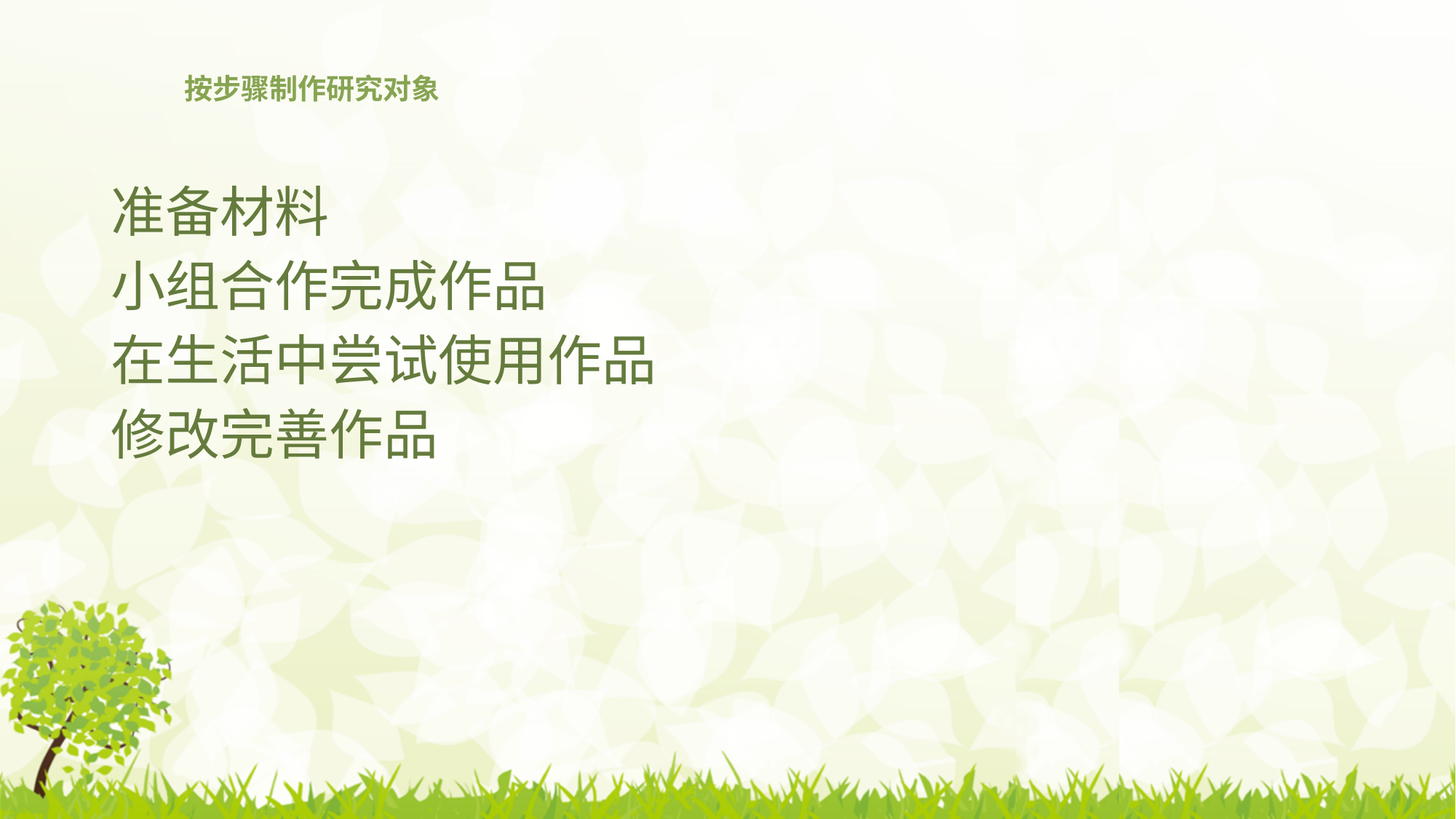

# 按步骤制作研究对象
准备材料
小组合作完成作品
在生活中尝试使用作品
修改完善作品